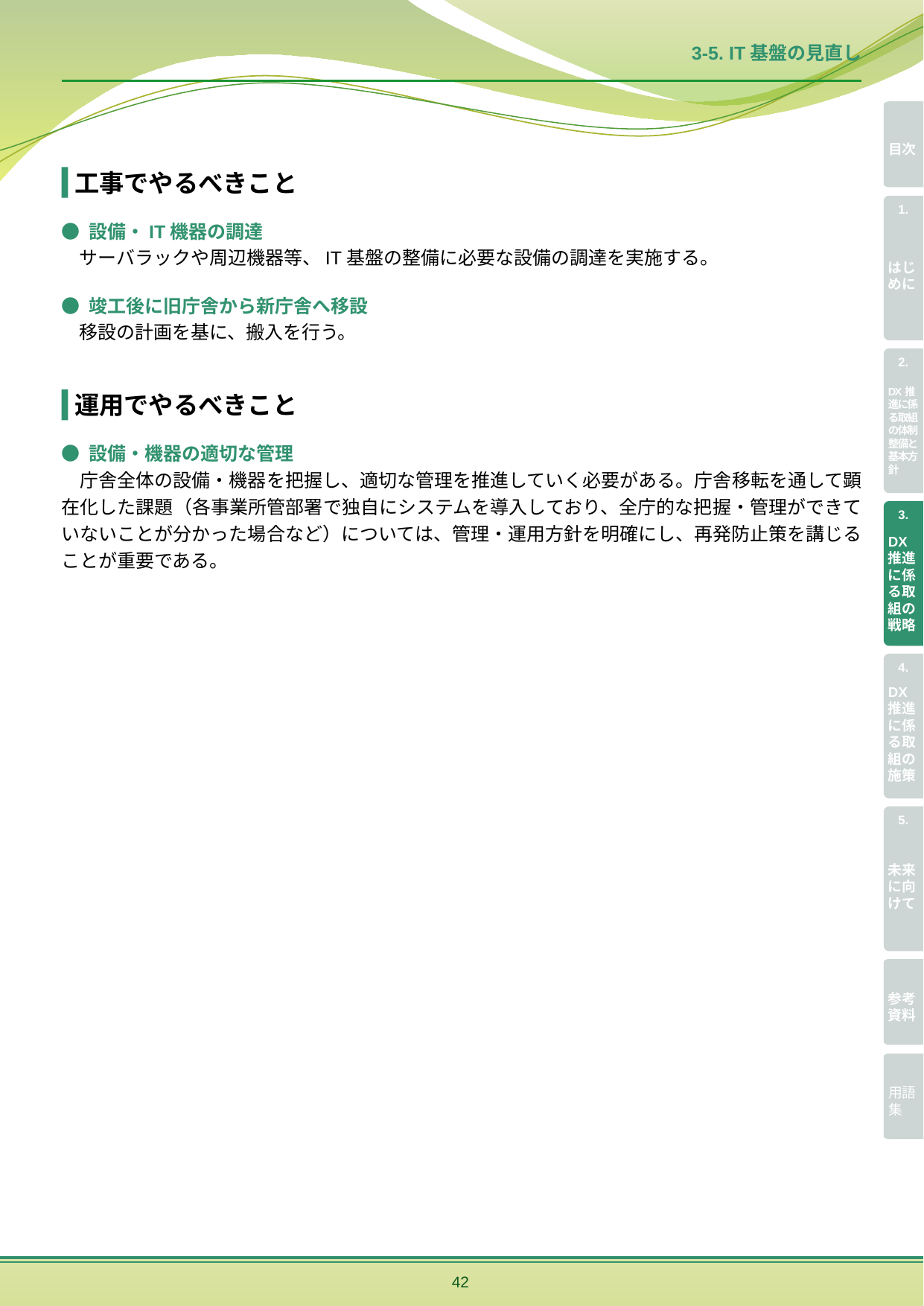

3-5. IT基盤の見直し

工事でやるべきこと
● 設備・IT機器の調達
サーバラックや周辺機器等、IT基盤の整備に必要な設備の調達を実施する。
● 竣工後に旧庁舎から新庁舎へ移設
移設の計画を基に、搬入を行う。

運用でやるべきこと
● 設備・機器の適切な管理
　庁舎全体の設備・機器を把握し、適切な管理を推進していく必要がある。庁舎移転を通して顕在化した課題（各事業所管部署で独自にシステムを導入しており、全庁的な把握・管理ができていないことが分かった場合など）については、管理・運用方針を明確にし、再発防止策を講じることが重要である。
42